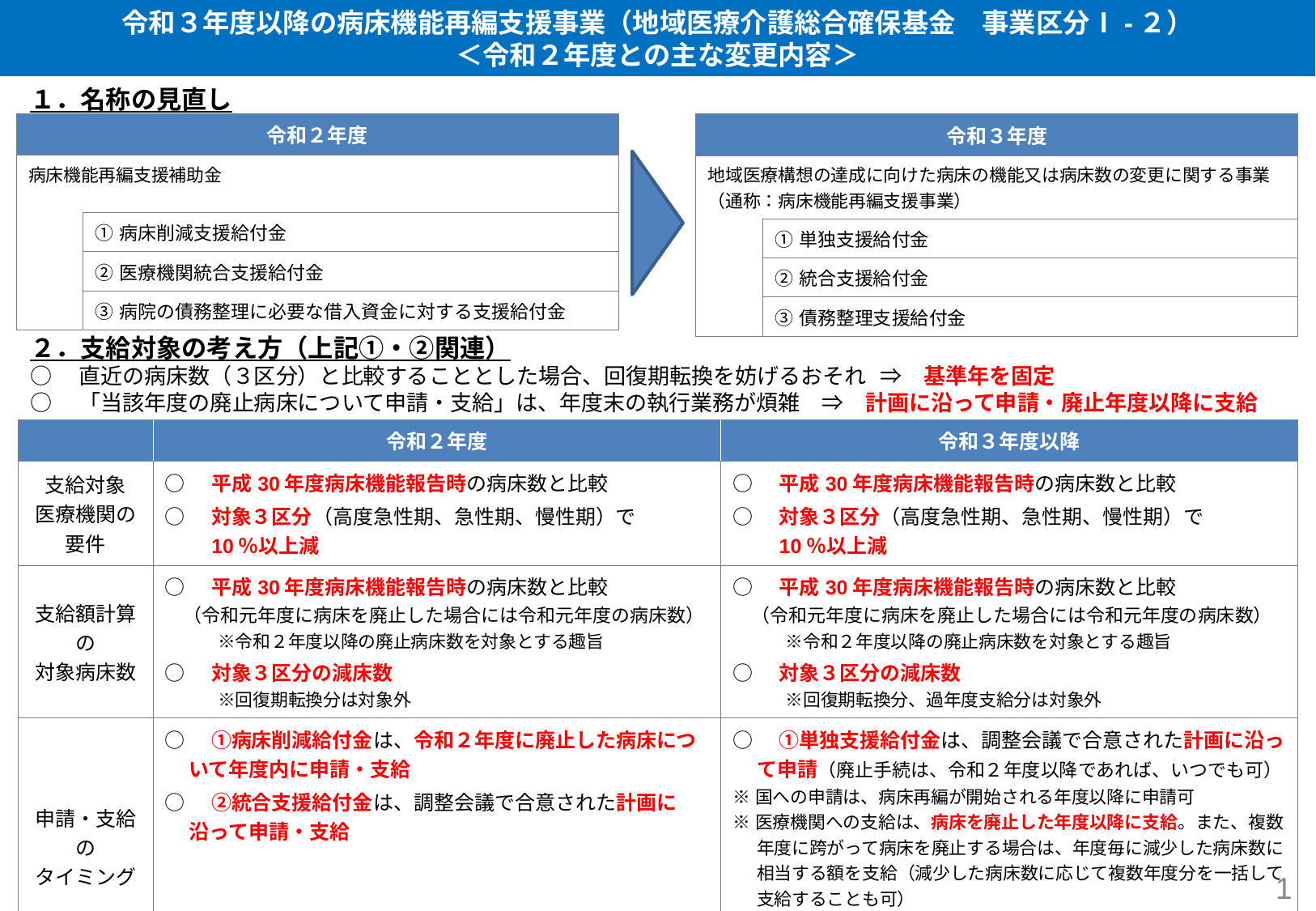

令和３年度以降の病床機能再編支援事業（地域医療介護総合確保基金　事業区分Ⅰ-２）
＜令和２年度との主な変更内容＞
１．名称の見直し
| 令和２年度 |  |
| --- | --- |
| 病床機能再編支援補助金 |  |
|  | ①病床削減支援給付金 |
|  | ②医療機関統合支援給付金 |
|  | ③病院の債務整理に必要な借入資金に対する支援給付金 |
| 令和３年度 |  |
| --- | --- |
| 地域医療構想の達成に向けた病床の機能又は病床数の変更に関する事業 （通称：病床機能再編支援事業） |  |
|  | ①単独支援給付金 |
|  | ②統合支援給付金 |
|  | ③債務整理支援給付金 |

２．支給対象の考え方（上記①・②関連）
○　直近の病床数（３区分）と比較することとした場合、回復期転換を妨げるおそれ	⇒　基準年を固定
○　「当該年度の廃止病床について申請・支給」は、年度末の執行業務が煩雑　⇒　計画に沿って申請・廃止年度以降に支給
|  | 令和２年度 | 令和３年度以降 |
| --- | --- | --- |
| 支給対象 医療機関の 要件 | ○　平成30年度病床機能報告時の病床数と比較 ○　対象３区分（高度急性期、急性期、慢性期）で 　　10％以上減 | ○　平成30年度病床機能報告時の病床数と比較 ○　対象３区分（高度急性期、急性期、慢性期）で 　　10％以上減 |
| 支給額計算の 対象病床数 | ○　平成30年度病床機能報告時の病床数と比較 　（令和元年度に病床を廃止した場合には令和元年度の病床数） 　　　※令和２年度以降の廃止病床数を対象とする趣旨 ○　対象３区分の減床数 　　　※回復期転換分は対象外 | ○　平成30年度病床機能報告時の病床数と比較 　（令和元年度に病床を廃止した場合には令和元年度の病床数） 　　　※令和２年度以降の廃止病床数を対象とする趣旨 ○　対象３区分の減床数 　　　※回復期転換分、過年度支給分は対象外 |
| 申請・支給の タイミング | ○　①病床削減給付金は、令和２年度に廃止した病床について年度内に申請・支給 ○　②統合支援給付金は、調整会議で合意された計画に沿って申請・支給 | ○　①単独支援給付金は、調整会議で合意された計画に沿って申請（廃止手続は、令和２年度以降であれば、いつでも可） ※国への申請は、病床再編が開始される年度以降に申請可 ※医療機関への支給は、病床を廃止した年度以降に支給。また、複数年度に跨がって病床を廃止する場合は、年度毎に減少した病床数に相当する額を支給（減少した病床数に応じて複数年度分を一括して支給することも可） ○　②統合支援給付金は、調整会議で合意された計画に沿って申請・支給 |
1